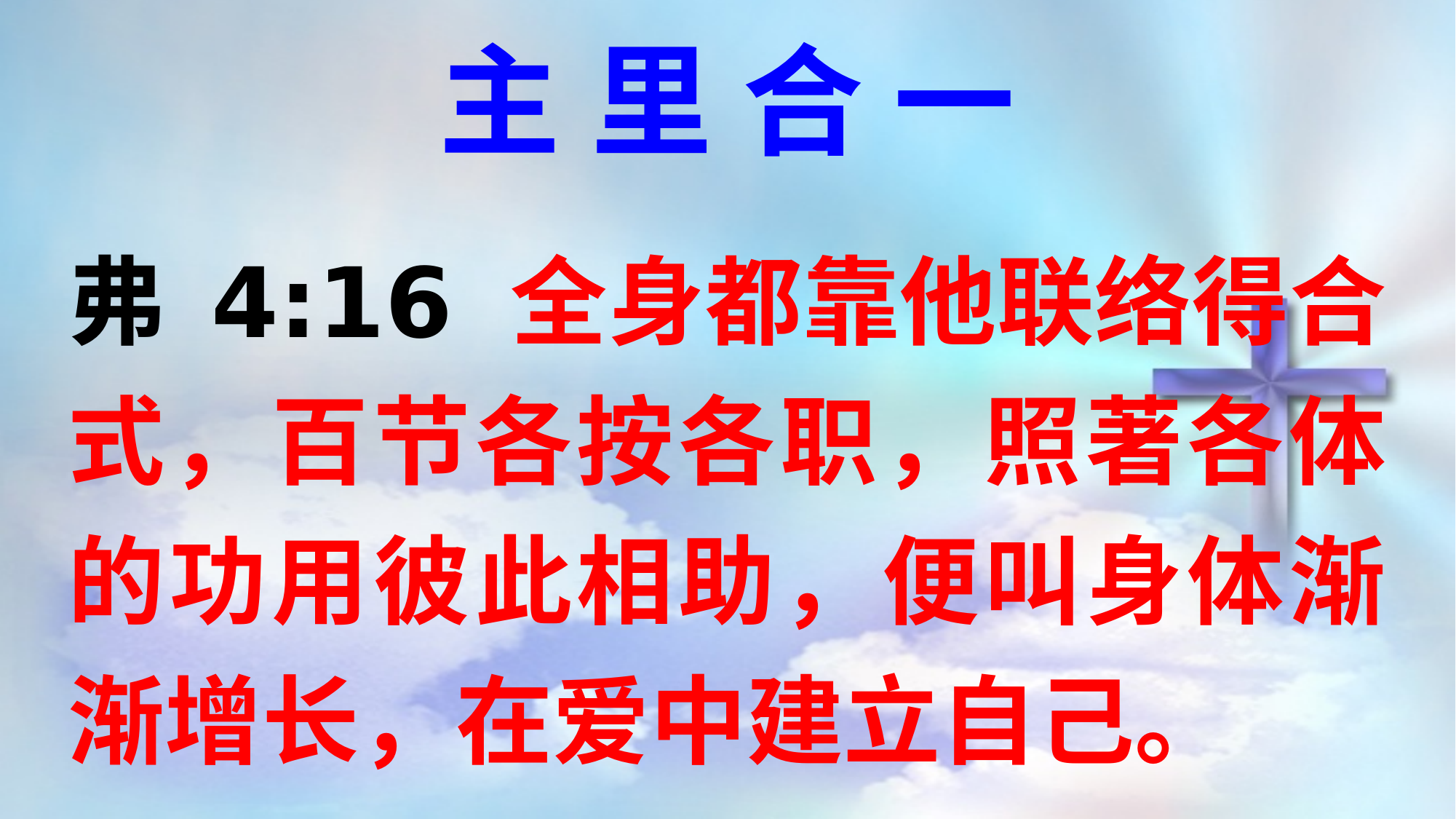

主里合一
弗 4:16 全身都靠他联络得合式，百节各按各职，照著各体的功用彼此相助，便叫身体渐渐增长，在爱中建立自己。